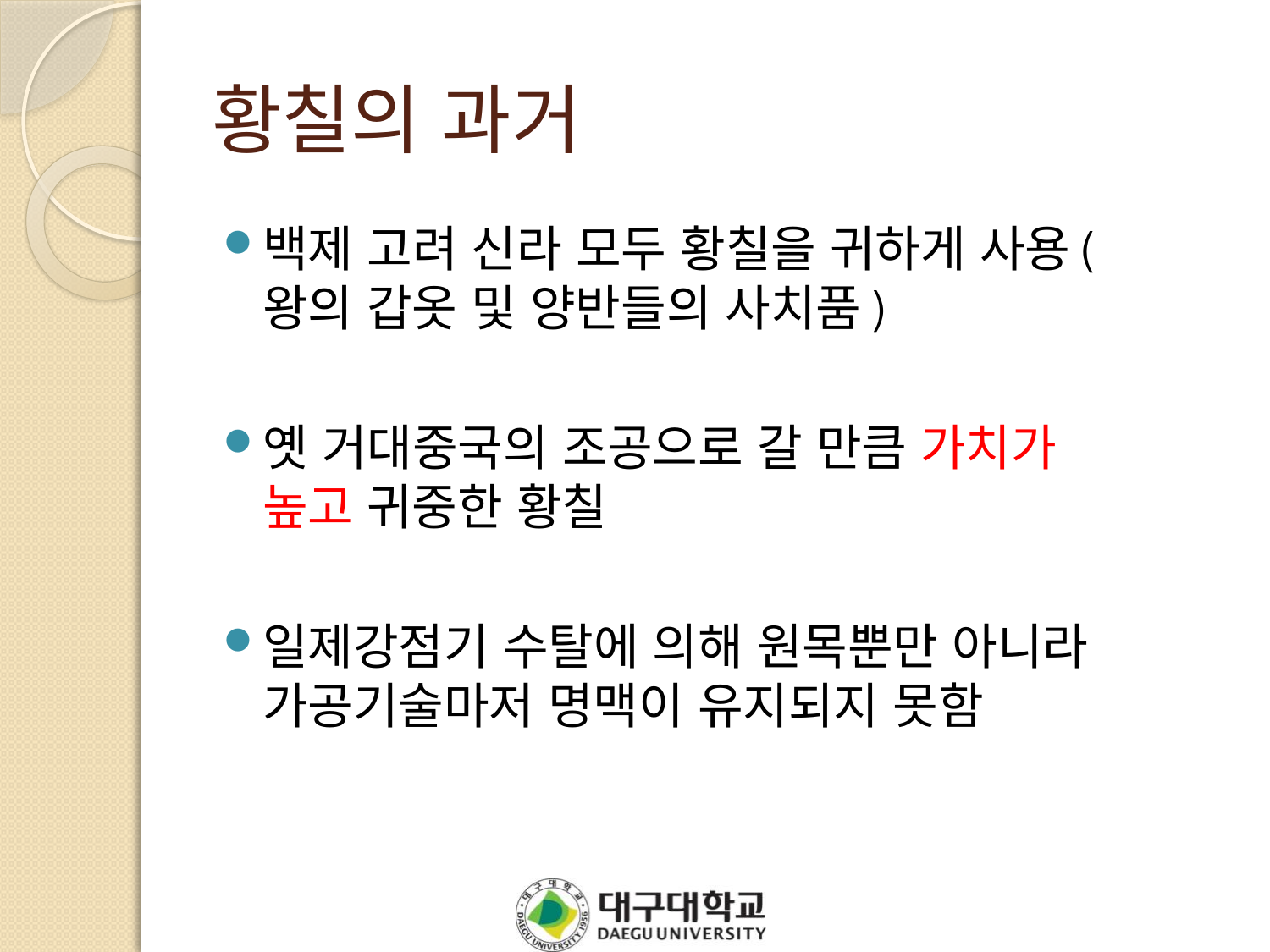

# 황칠의 과거
백제 고려 신라 모두 황칠을 귀하게 사용(왕의 갑옷 및 양반들의 사치품)

옛 거대중국의 조공으로 갈 만큼 가치가 높고 귀중한 황칠

일제강점기 수탈에 의해 원목뿐만 아니라 가공기술마저 명맥이 유지되지 못함